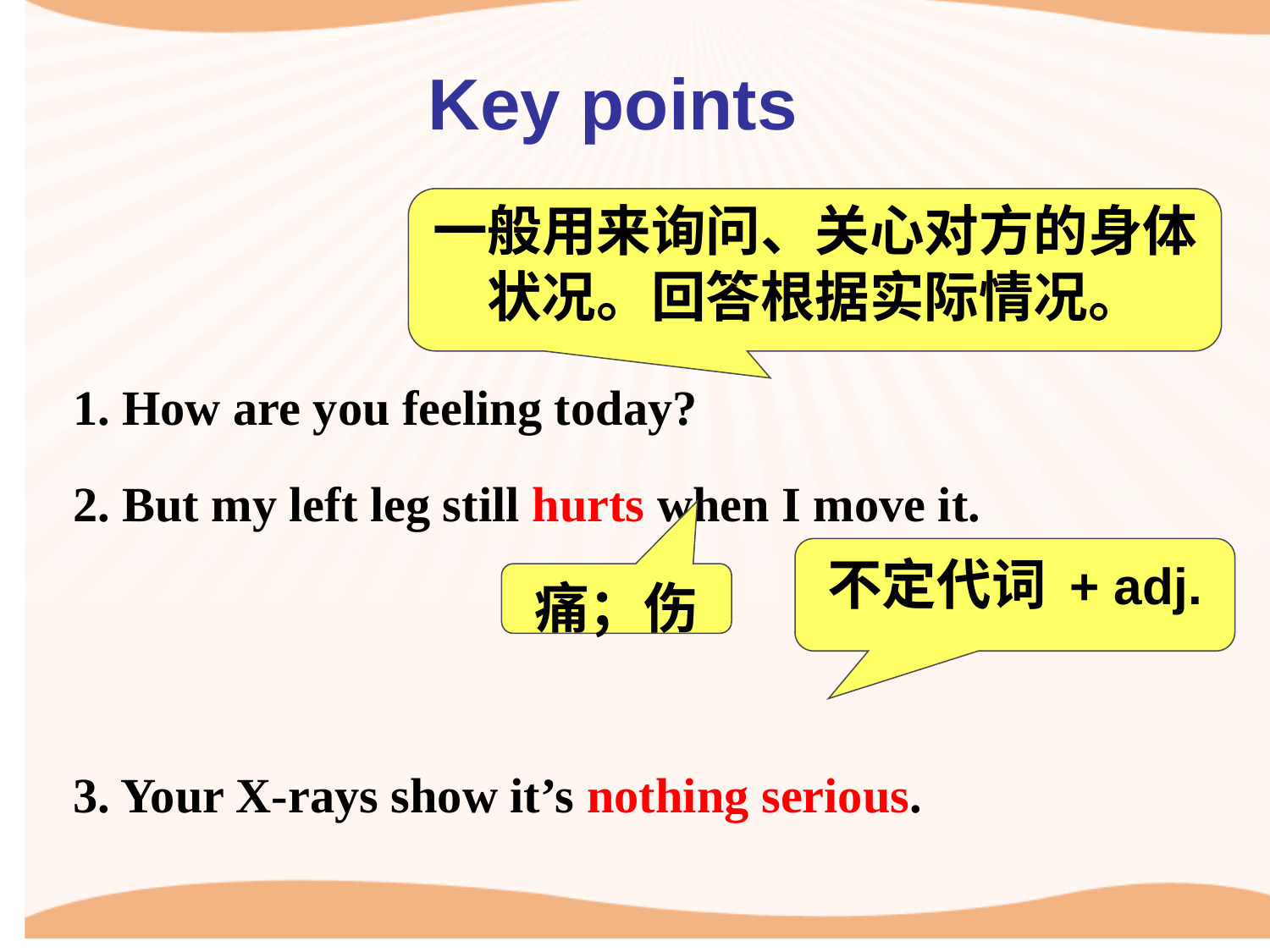

Key points
一般用来询问、关心对方的身体状况。回答根据实际情况。
1. How are you feeling today?
2. But my left leg still hurts when I move it.

3. Your X-rays show it’s nothing serious.
不定代词 + adj.
痛；伤